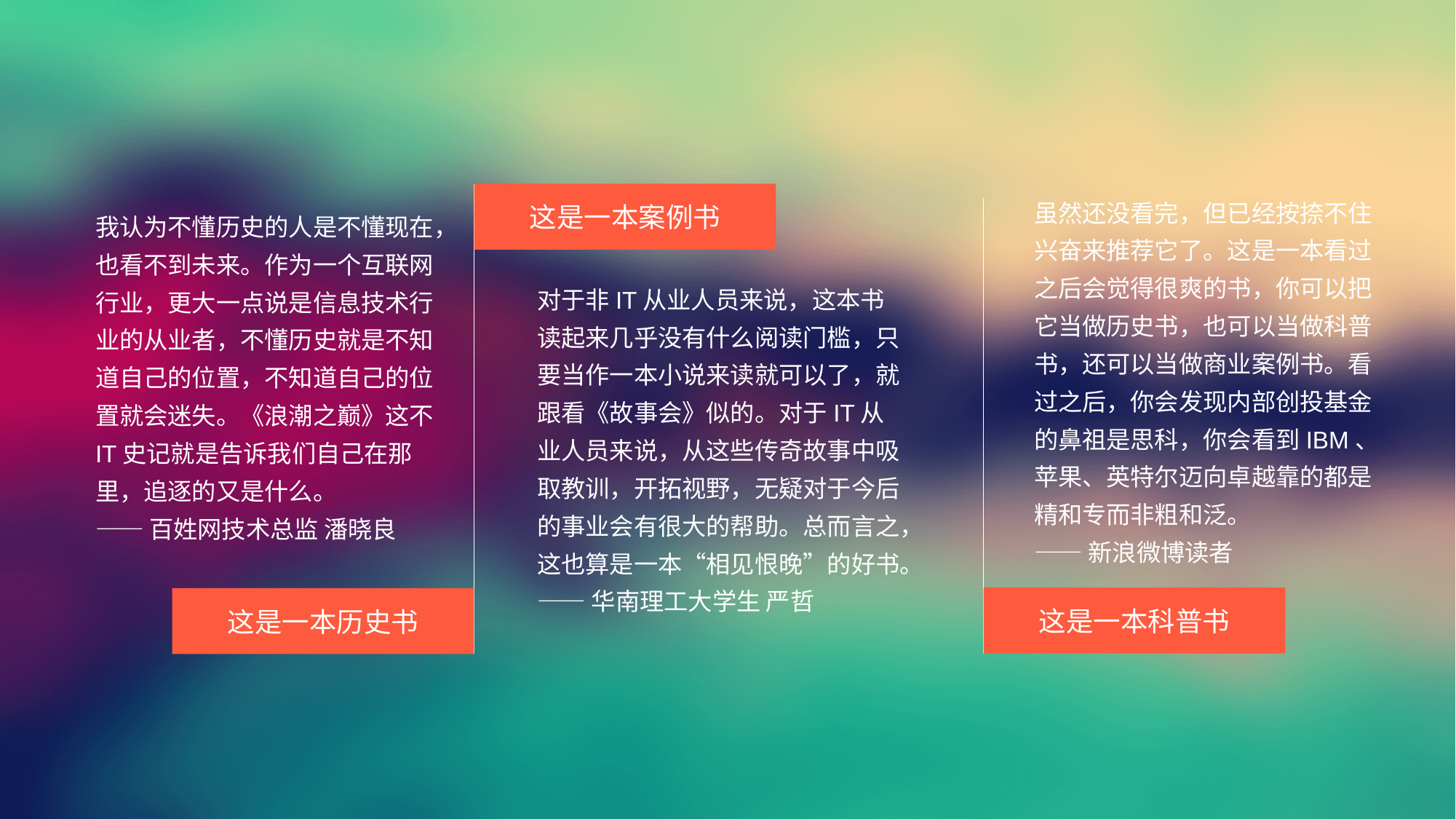

这是一本案例书
虽然还没看完，但已经按捺不住兴奋来推荐它了。这是一本看过之后会觉得很爽的书，你可以把它当做历史书，也可以当做科普书，还可以当做商业案例书。看过之后，你会发现内部创投基金的鼻祖是思科，你会看到IBM、苹果、英特尔迈向卓越靠的都是精和专而非粗和泛。
——新浪微博读者
我认为不懂历史的人是不懂现在，也看不到未来。作为一个互联网行业，更大一点说是信息技术行业的从业者，不懂历史就是不知道自己的位置，不知道自己的位置就会迷失。《浪潮之巅》这不IT史记就是告诉我们自己在那里，追逐的又是什么。
——百姓网技术总监 潘晓良
对于非IT从业人员来说，这本书读起来几乎没有什么阅读门槛，只要当作一本小说来读就可以了，就跟看《故事会》似的。对于IT从业人员来说，从这些传奇故事中吸取教训，开拓视野，无疑对于今后的事业会有很大的帮助。总而言之，这也算是一本“相见恨晚”的好书。
——华南理工大学生 严哲
这是一本科普书
这是一本历史书